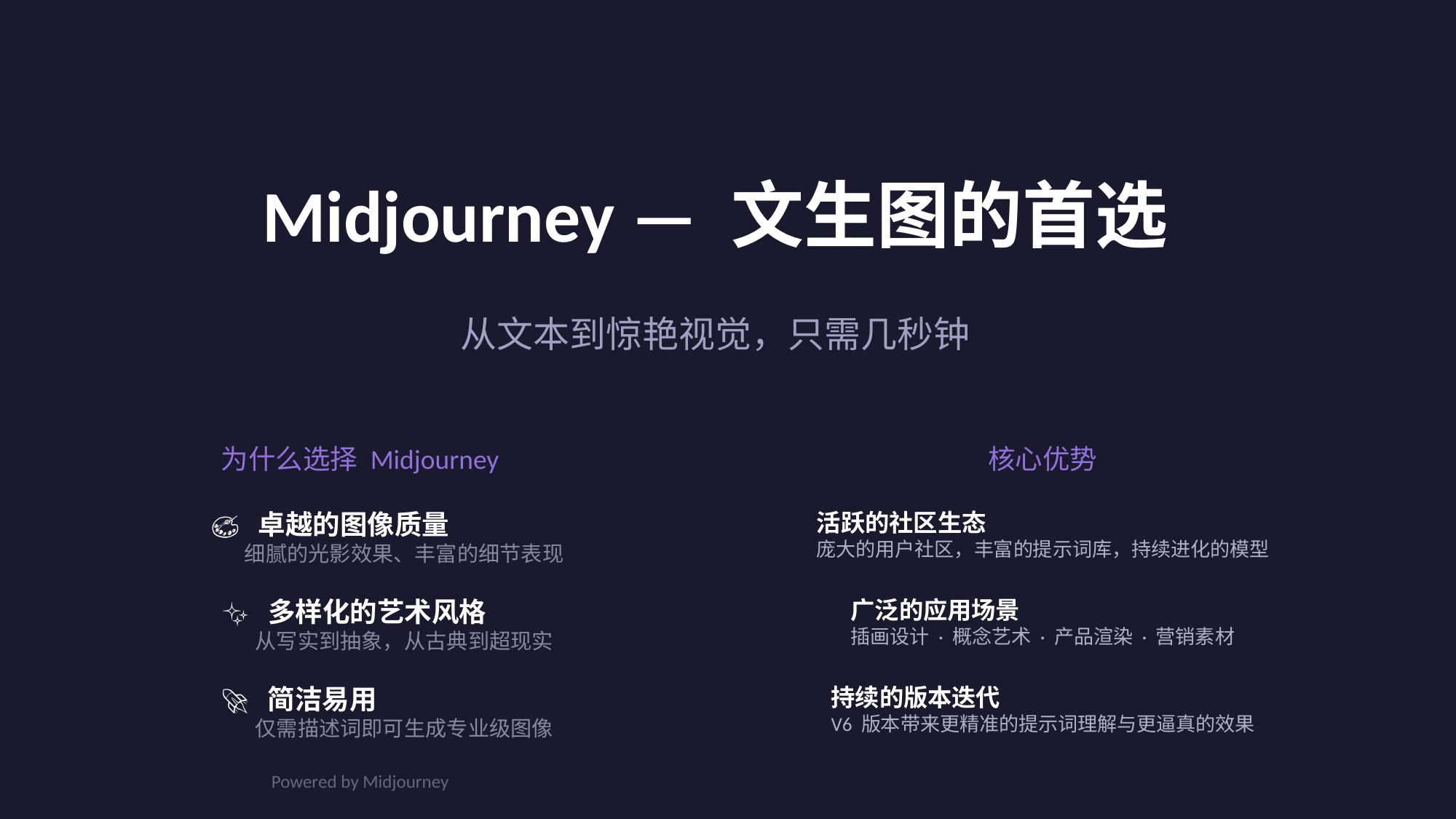

Midjourney — 文生图的首选
从文本到惊艳视觉，只需几秒钟
为什么选择 Midjourney
核心优势
🎨  卓越的图像质量
      细腻的光影效果、丰富的细节表现
活跃的社区生态
庞大的用户社区，丰富的提示词库，持续进化的模型
✨  多样化的艺术风格
      从写实到抽象，从古典到超现实
广泛的应用场景
插画设计 · 概念艺术 · 产品渲染 · 营销素材
🚀  简洁易用
      仅需描述词即可生成专业级图像
持续的版本迭代
V6 版本带来更精准的提示词理解与更逼真的效果
Powered by Midjourney